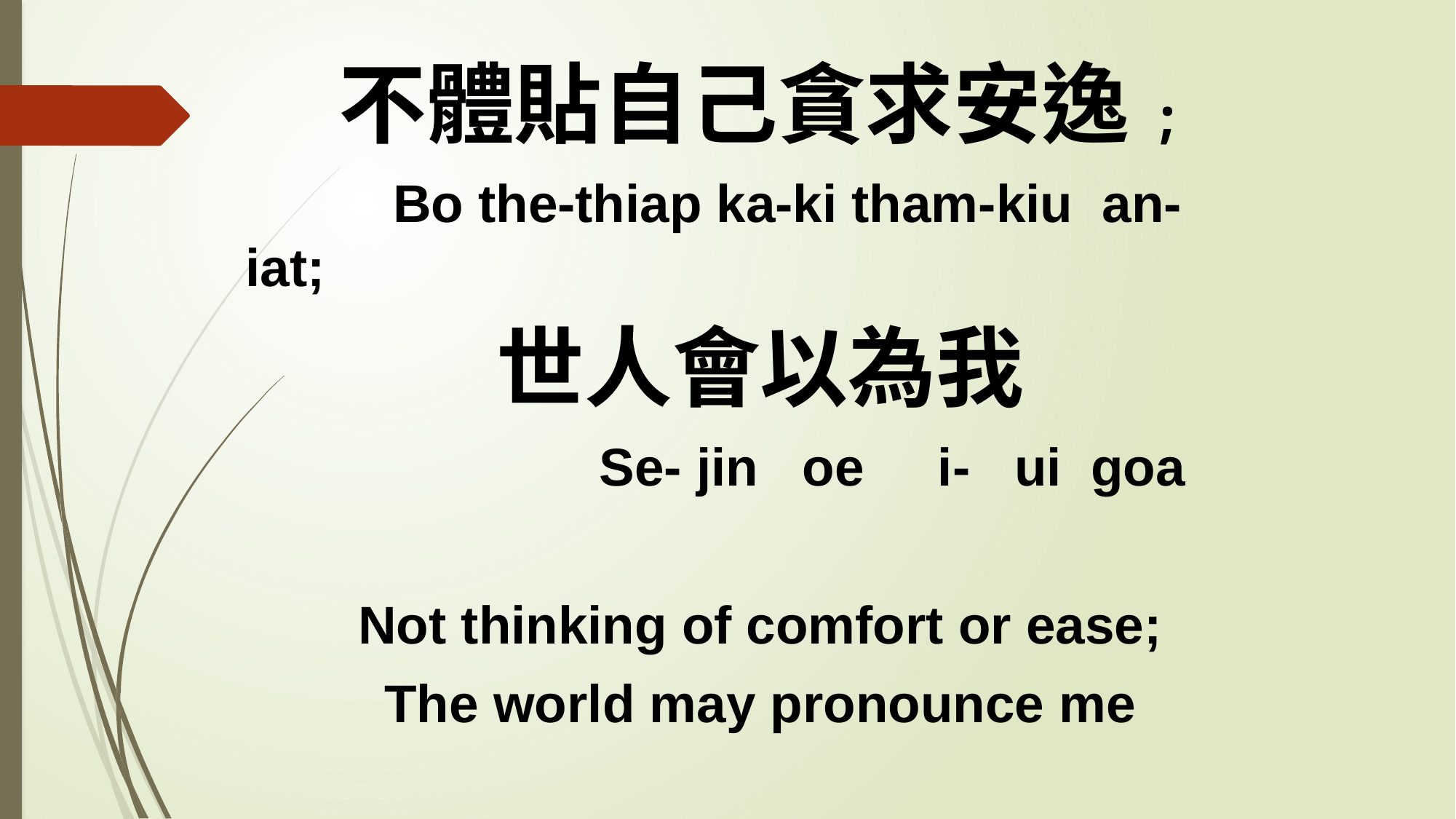

不體貼自己貪求安逸;
          Bo the-thiap ka-ki tham-kiu  an- iat;
世人會以為我
                        Se- jin   oe     i-   ui  goa

Not thinking of comfort or ease;
The world may pronounce me